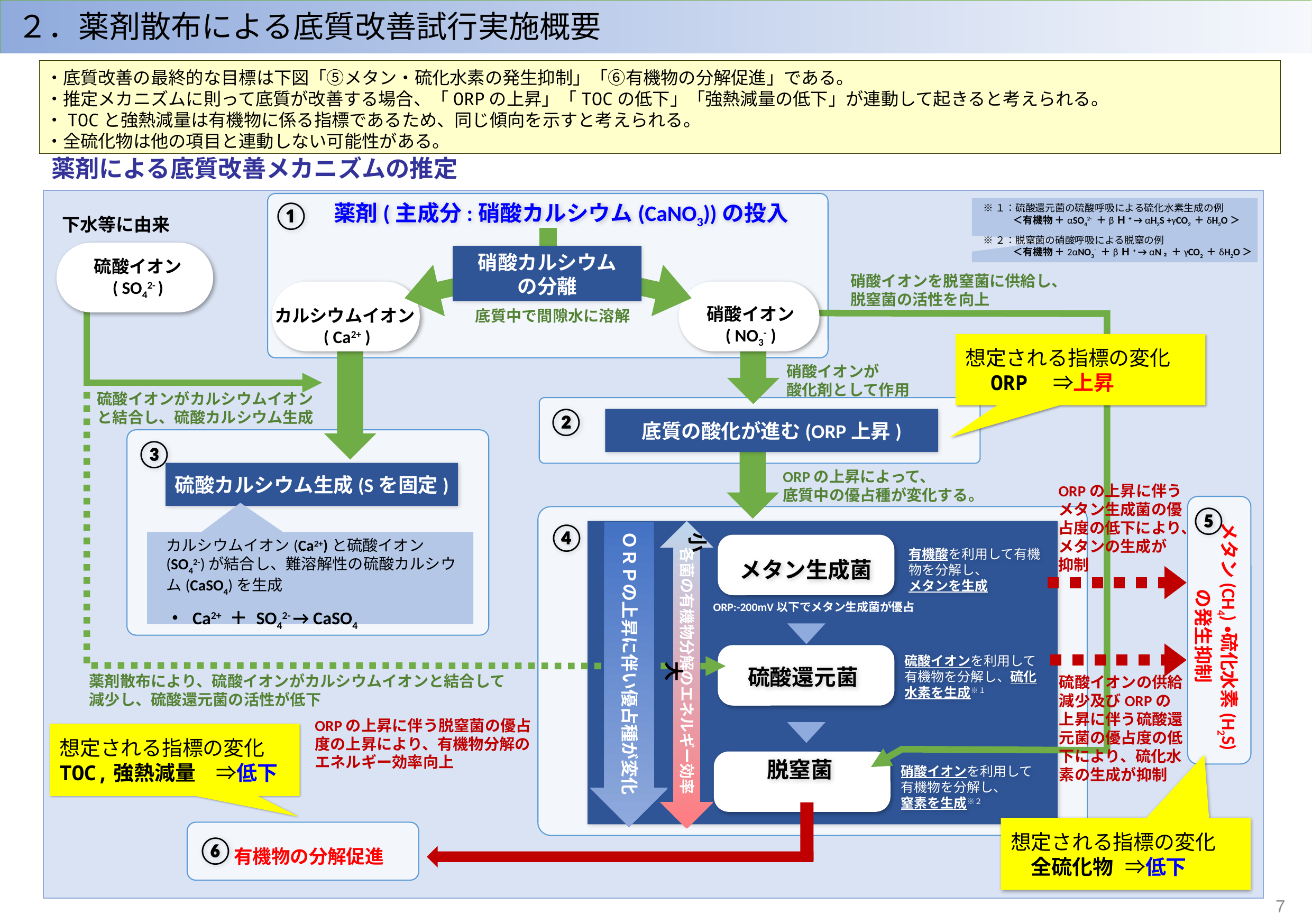

２．薬剤散布による底質改善試行実施概要
・底質改善の最終的な目標は下図「⑤メタン・硫化水素の発生抑制」「⑥有機物の分解促進」である。
・推定メカニズムに則って底質が改善する場合、「ORPの上昇」「TOCの低下」「強熱減量の低下」が連動して起きると考えられる。
・TOCと強熱減量は有機物に係る指標であるため、同じ傾向を示すと考えられる。
・全硫化物は他の項目と連動しない可能性がある。

薬剤による底質改善メカニズムの推定

①

薬剤(主成分:硝酸カルシウム(CaNO3))の投入
※１：硫酸還元菌の硫酸呼吸による硫化水素生成の例
　　　＜有機物 ＋αSO42- ＋βＨ+ → αH2S +γCO2 ＋δH2O＞
※２：脱窒菌の硝酸呼吸による脱窒の例
　　　＜有機物 ＋2αNO3⁻ ＋βＨ+ → αN ₂ ＋γCO2 ＋δH2O＞
下水等に由来

硝酸カルシウム
の分離
硫酸イオン
( SO42- )
硝酸イオンを脱窒菌に供給し、
脱窒菌の活性を向上

カルシウムイオン( Ca2+ )
硝酸イオン
( NO3- )
底質中で間隙水に溶解

想定される指標の変化
　ORP　⇒上昇

硝酸イオンが
酸化剤として作用
硫酸イオンがカルシウムイオンと結合し、硫酸カルシウム生成

②
底質の酸化が進む(ORP上昇)

③

硫酸カルシウム生成(Sを固定)
ORPの上昇によって、
底質中の優占種が変化する。
ORPの上昇に伴うメタン生成菌の優占度の低下により、メタンの生成が　抑制

⑤

メタン(CH4)・硫化水素(H2S)
の発生抑制
④
小　　　　　　　　　　　　　大

ＯＲＰの上昇に伴い優占種が変化
カルシウムイオン(Ca2+)と硫酸イオン(SO42-)が結合し、難溶解性の硫酸カルシウム(CaSO4)を生成
・ Ca2+ ＋ SO42- → CaSO4

有機酸を利用して有機物を分解し、
メタンを生成
各菌の有機物分解のエネルギー効率
メタン生成菌

ORP:-200mV以下でメタン生成菌が優占

硫酸イオンを利用して有機物を分解し、硫化水素を生成※１

硫酸還元菌
硫酸イオンの供給減少及びORPの上昇に伴う硫酸還元菌の優占度の低下により、硫化水素の生成が抑制

薬剤散布により、硫酸イオンがカルシウムイオンと結合して
減少し、硫酸還元菌の活性が低下
ORPの上昇に伴う脱窒菌の優占度の上昇により、有機物分解のエネルギー効率向上

想定される指標の変化
TOC,強熱減量　⇒低下

硝酸イオンを利用して有機物を分解し、
窒素を生成※２
脱窒菌
想定される指標の変化
　全硫化物　⇒低下

⑥
有機物の分解促進

7